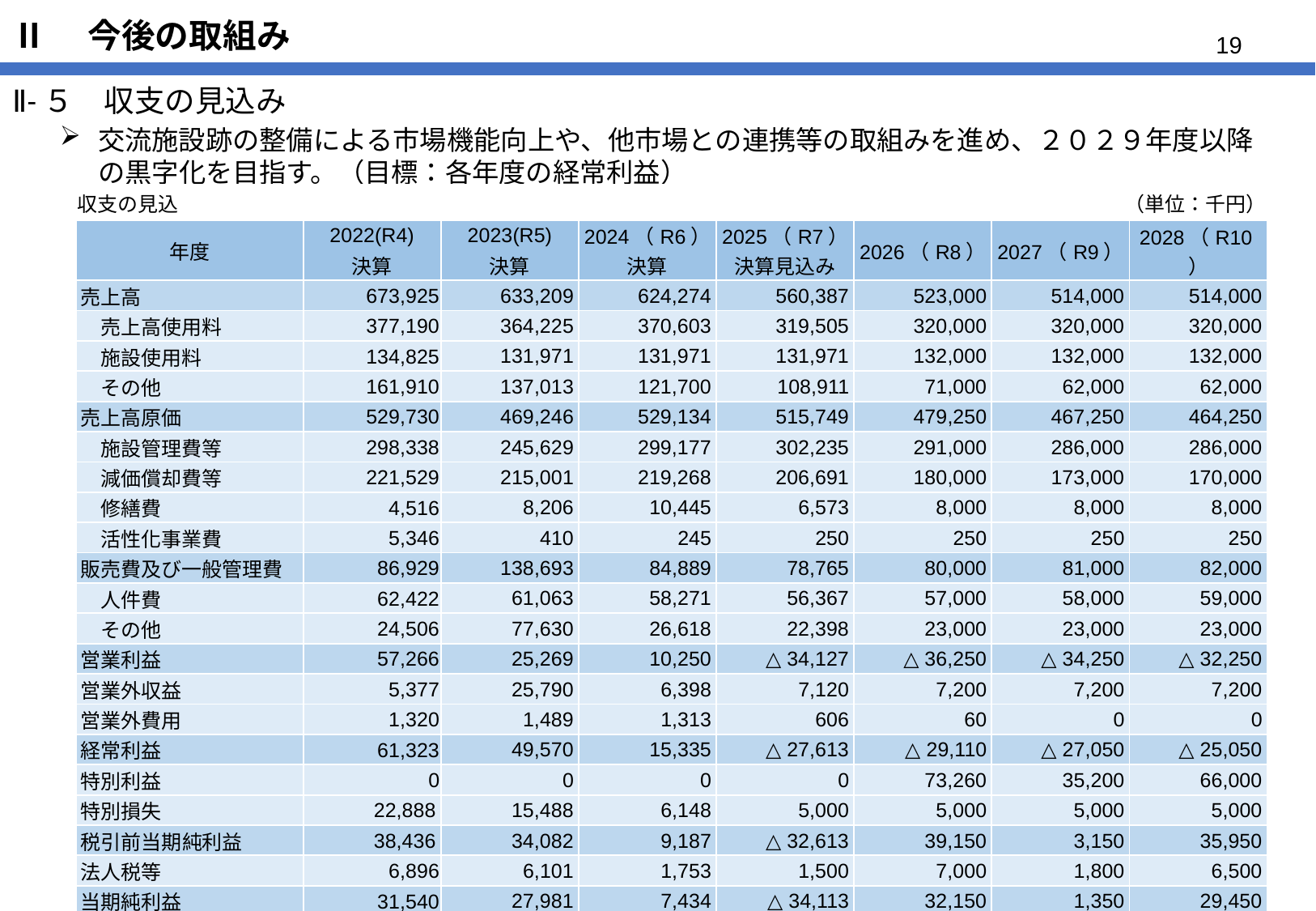

# Ⅱ　今後の取組み
Ⅱ-５　収支の見込み
交流施設跡の整備による市場機能向上や、他市場との連携等の取組みを進め、２０２９年度以降の黒字化を目指す。（目標：各年度の経常利益）
| 収支の見込 |  |  |  |  |  | （単位：千円） |  |
| --- | --- | --- | --- | --- | --- | --- | --- |
| 年度 | 2022(R4) | 2023(R5) | 2024（R6） | 2025（R7） | 2026（R8） | 2027（R9） | 2028（R10） |
|  | 決算 | 決算 | 決算 | 決算見込み |  |  |  |
| 売上高 | 673,925 | 633,209 | 624,274 | 560,387 | 523,000 | 514,000 | 514,000 |
| 売上高使用料 | 377,190 | 364,225 | 370,603 | 319,505 | 320,000 | 320,000 | 320,000 |
| 施設使用料 | 134,825 | 131,971 | 131,971 | 131,971 | 132,000 | 132,000 | 132,000 |
| その他 | 161,910 | 137,013 | 121,700 | 108,911 | 71,000 | 62,000 | 62,000 |
| 売上高原価 | 529,730 | 469,246 | 529,134 | 515,749 | 479,250 | 467,250 | 464,250 |
| 施設管理費等 | 298,338 | 245,629 | 299,177 | 302,235 | 291,000 | 286,000 | 286,000 |
| 減価償却費等 | 221,529 | 215,001 | 219,268 | 206,691 | 180,000 | 173,000 | 170,000 |
| 修繕費 | 4,516 | 8,206 | 10,445 | 6,573 | 8,000 | 8,000 | 8,000 |
| 活性化事業費 | 5,346 | 410 | 245 | 250 | 250 | 250 | 250 |
| 販売費及び一般管理費 | 86,929 | 138,693 | 84,889 | 78,765 | 80,000 | 81,000 | 82,000 |
| 人件費 | 62,422 | 61,063 | 58,271 | 56,367 | 57,000 | 58,000 | 59,000 |
| その他 | 24,506 | 77,630 | 26,618 | 22,398 | 23,000 | 23,000 | 23,000 |
| 営業利益 | 57,266 | 25,269 | 10,250 | △ 34,127 | △ 36,250 | △ 34,250 | △ 32,250 |
| 営業外収益 | 5,377 | 25,790 | 6,398 | 7,120 | 7,200 | 7,200 | 7,200 |
| 営業外費用 | 1,320 | 1,489 | 1,313 | 606 | 60 | 0 | 0 |
| 経常利益 | 61,323 | 49,570 | 15,335 | △ 27,613 | △ 29,110 | △ 27,050 | △ 25,050 |
| 特別利益 | 0 | 0 | 0 | 0 | 73,260 | 35,200 | 66,000 |
| 特別損失 | 22,888 | 15,488 | 6,148 | 5,000 | 5,000 | 5,000 | 5,000 |
| 税引前当期純利益 | 38,436 | 34,082 | 9,187 | △ 32,613 | 39,150 | 3,150 | 35,950 |
| 法人税等 | 6,896 | 6,101 | 1,753 | 1,500 | 7,000 | 1,800 | 6,500 |
| 当期純利益 | 31,540 | 27,981 | 7,434 | △ 34,113 | 32,150 | 1,350 | 29,450 |
| 当期未処分利益 | 157,873 | 185,854 | 193,288 | 159,175 | 191,325 | 192,675 | 222,125 |